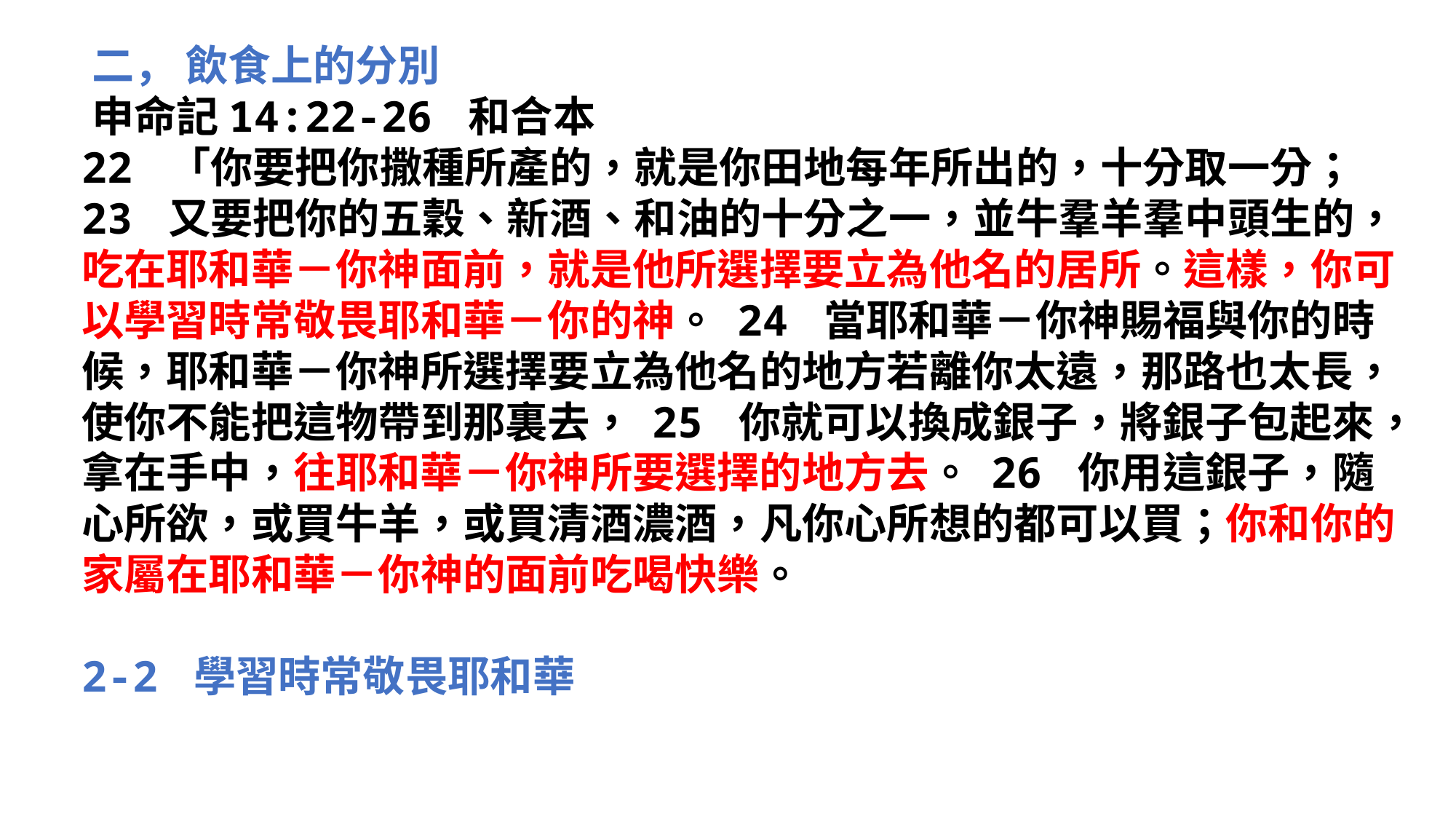

‪‪‪‪二， 飲食上的分別
‪‪申命記‬14:22-26 和合本
22 「你要把你撒種所產的，就是你田地每年所出的，十分取一分； 23 又要把你的五穀、新酒、和油的十分之一，並牛羣羊羣中頭生的，吃在耶和華－你神面前，就是他所選擇要立為他名的居所。這樣，你可以學習時常敬畏耶和華－你的神。 24 當耶和華－你神賜福與你的時候，耶和華－你神所選擇要立為他名的地方若離你太遠，那路也太長，使你不能把這物帶到那裏去， 25 你就可以換成銀子，將銀子包起來，拿在手中，往耶和華－你神所要選擇的地方去。 26 你用這銀子，隨心所欲，或買牛羊，或買清酒濃酒，凡你心所想的都可以買；你和你的家屬在耶和華－你神的面前吃喝快樂。

2-2 學習時常敬畏耶和華